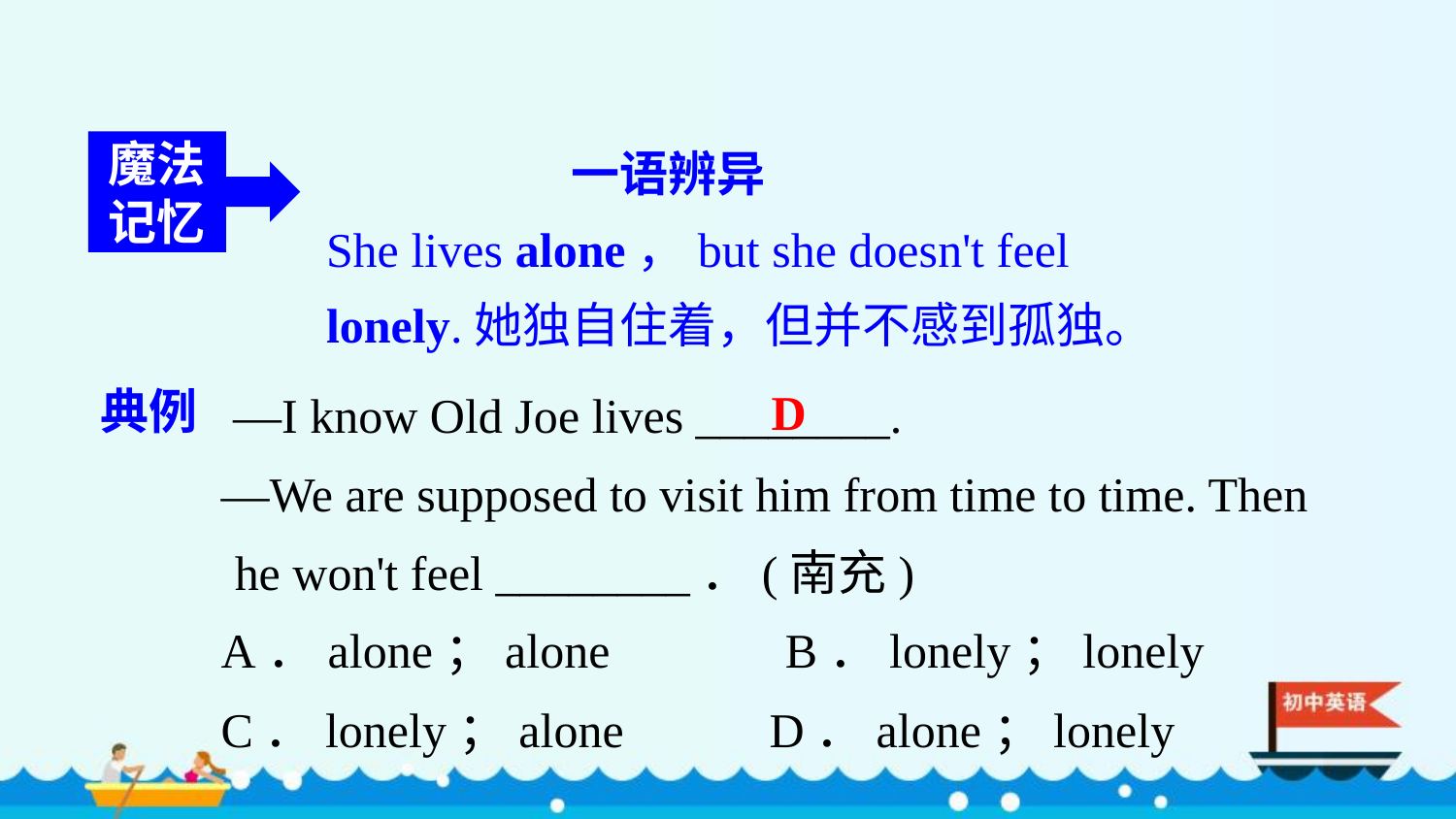

一语辨异
She lives alone，but she doesn't feel lonely.她独自住着，但并不感到孤独。
魔法记忆
 —I know Old Joe lives ________.
—We are supposed to visit him from time to time. Then he won't feel ________．(南充)
A．alone；alone　　     B．lonely；lonely
C．lonely；alone            D．alone；lonely
典例
D